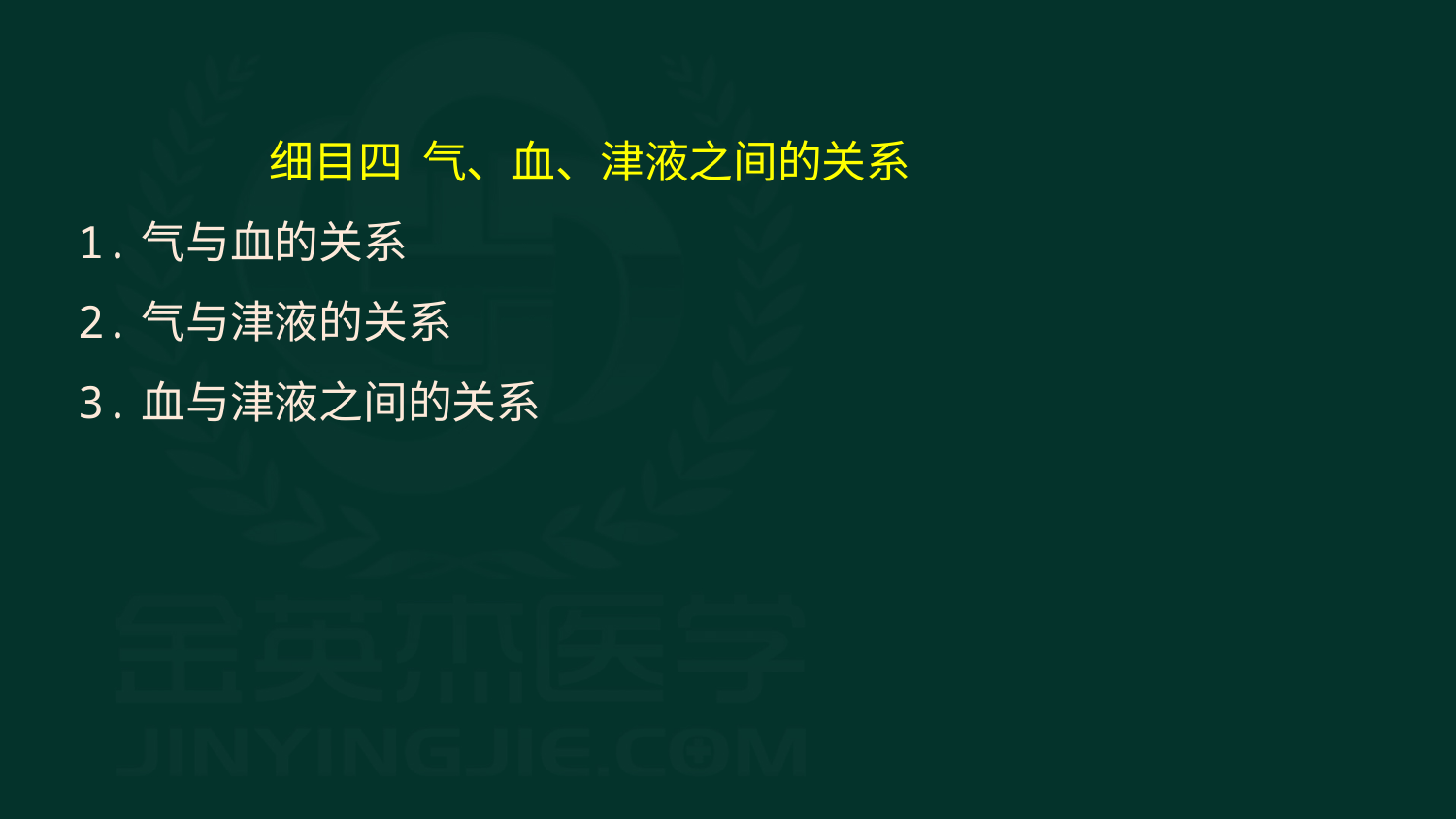

细目四  气、血、津液之间的关系
1.气与血的关系
2.气与津液的关系
3.血与津液之间的关系